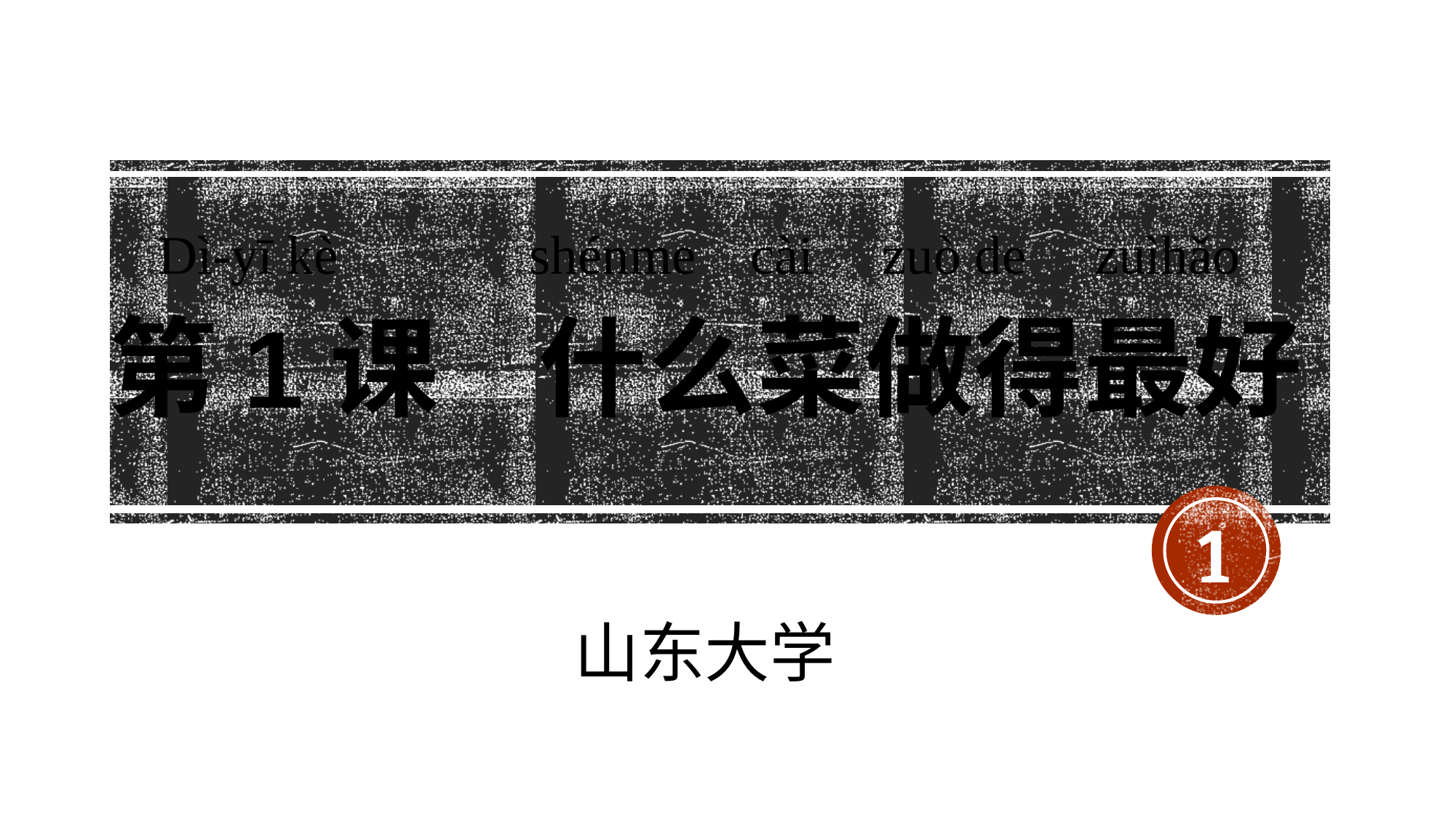

Dì-yī kè              shénme    cài     zuò de     zuìhǎo
# 第1课    什么菜做得最好
1
山东大学